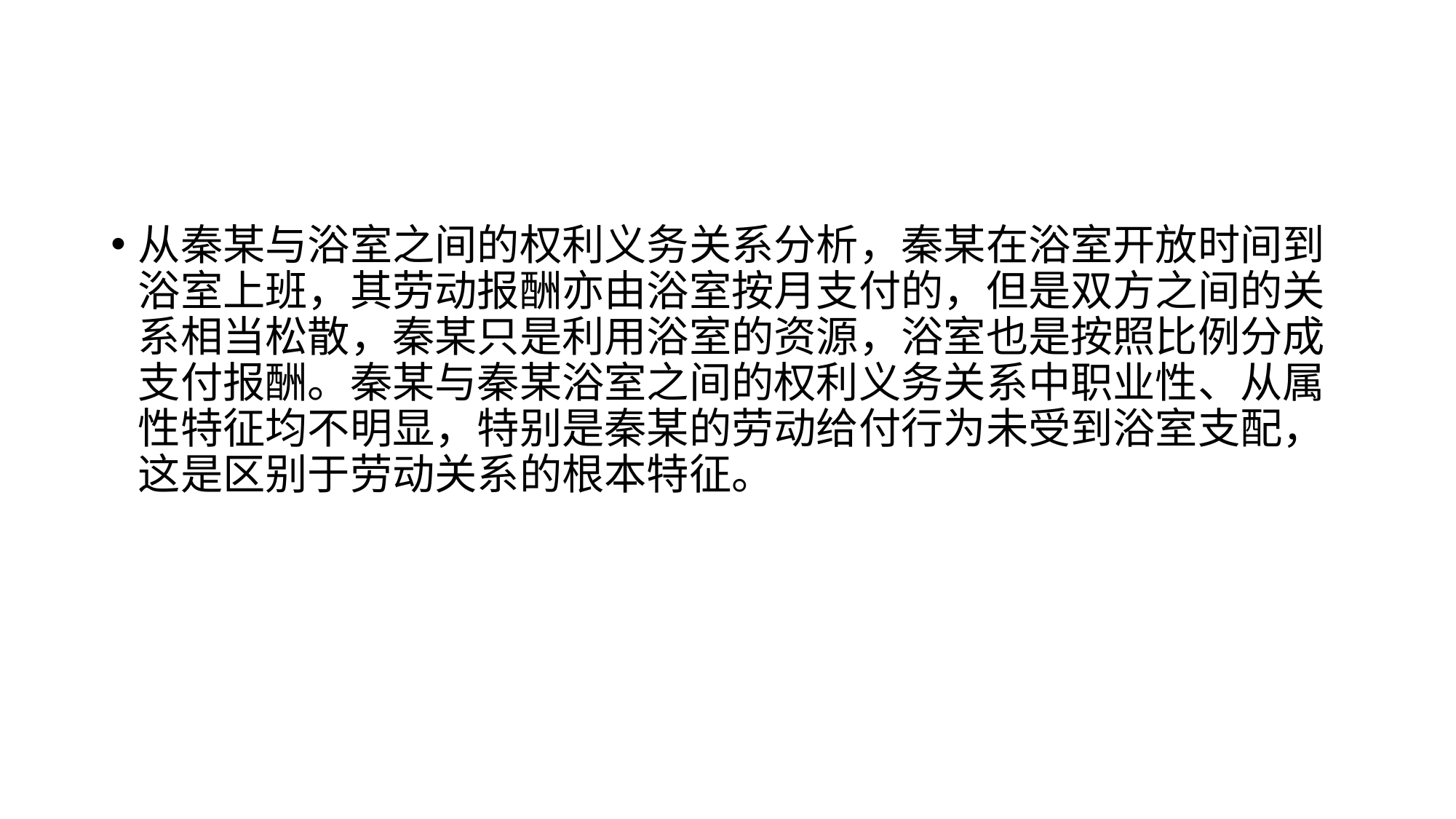

#
从秦某与浴室之间的权利义务关系分析，秦某在浴室开放时间到浴室上班，其劳动报酬亦由浴室按月支付的，但是双方之间的关系相当松散，秦某只是利用浴室的资源，浴室也是按照比例分成支付报酬。秦某与秦某浴室之间的权利义务关系中职业性、从属性特征均不明显，特别是秦某的劳动给付行为未受到浴室支配，这是区别于劳动关系的根本特征。